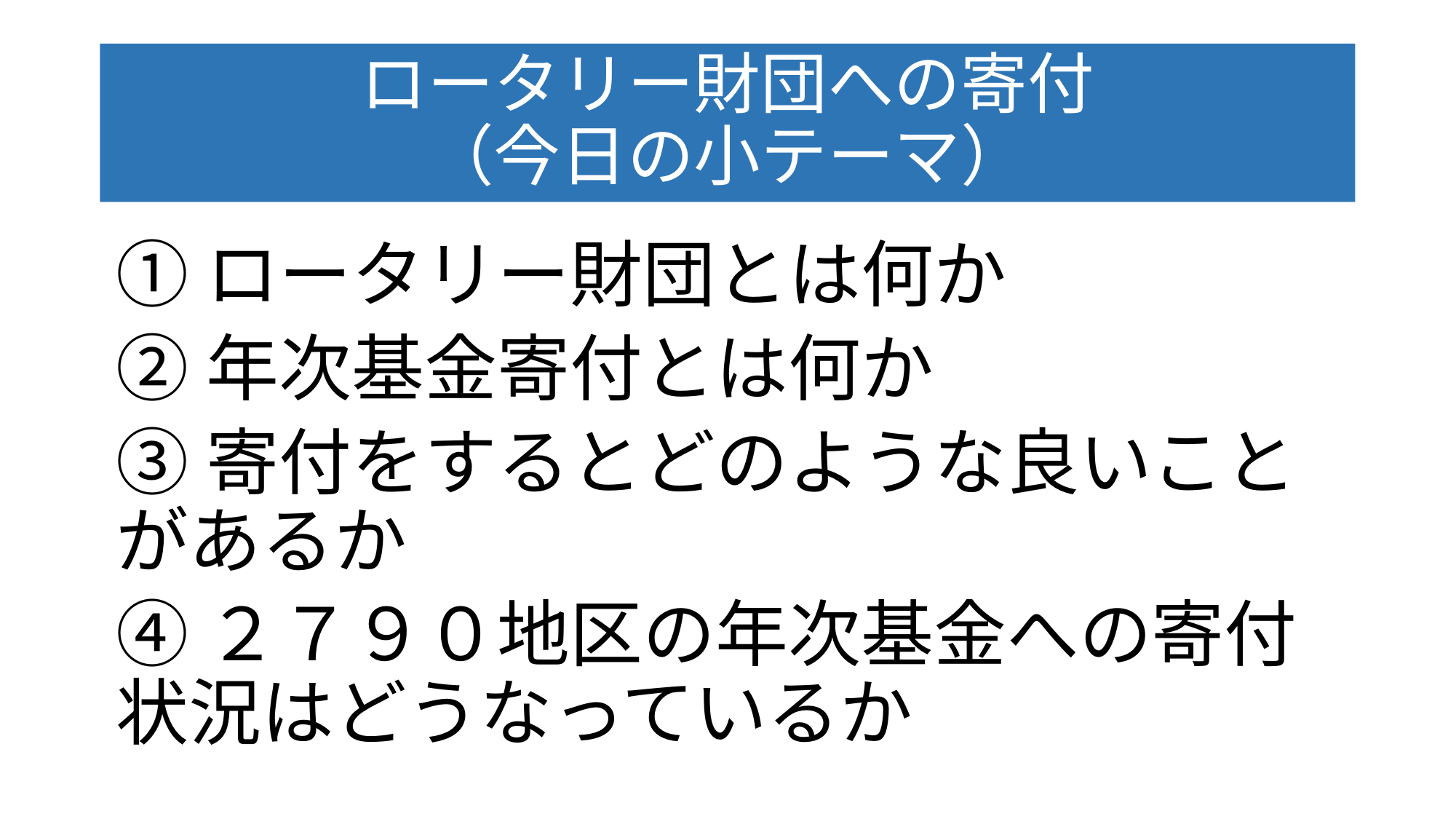

# ロータリー財団への寄付 （今日の小テーマ）
①ロータリー財団とは何か
②年次基金寄付とは何か
③寄付をするとどのような良いことがあるか
④２７９０地区の年次基金への寄付状況はどうなっているか